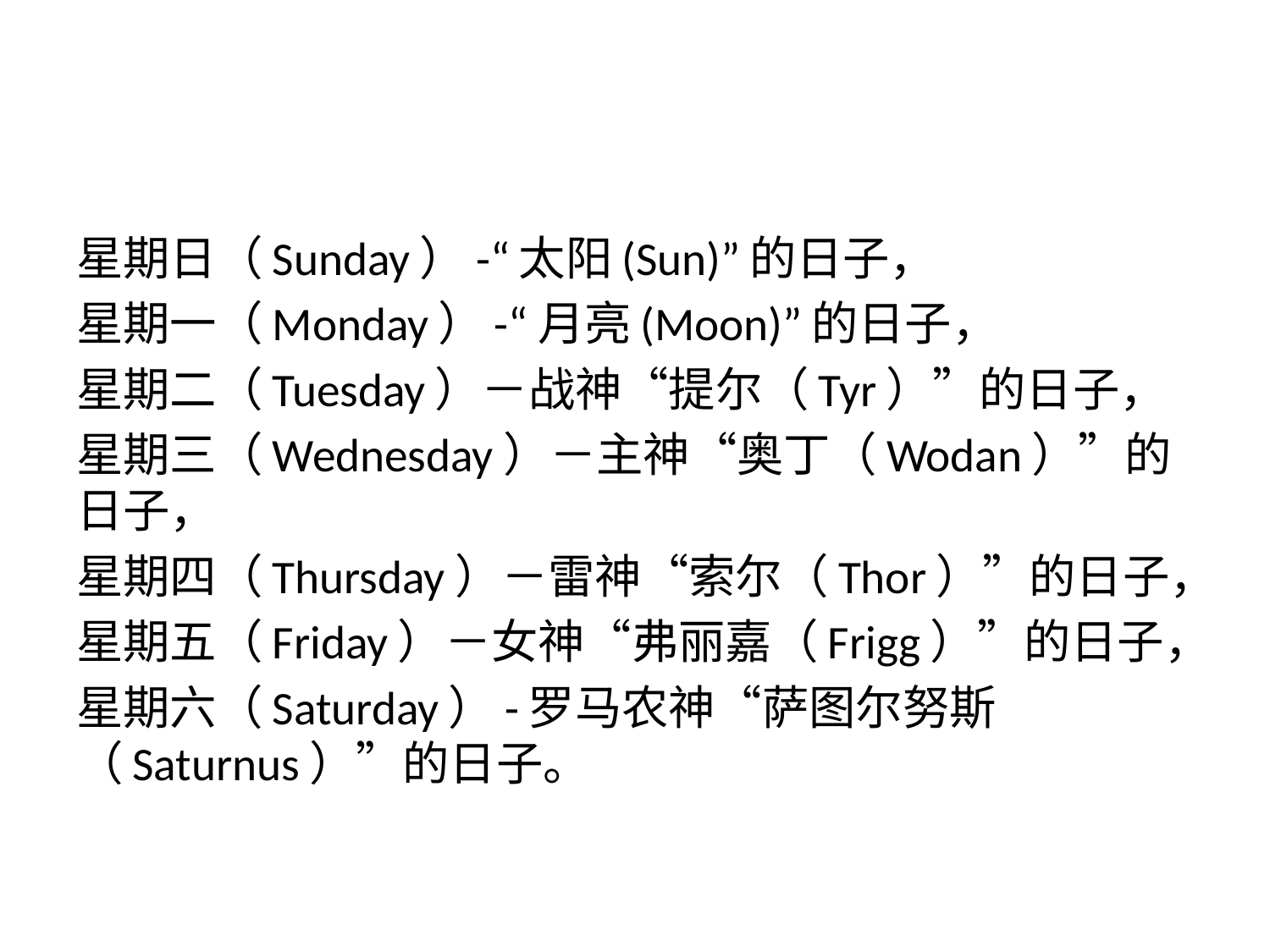

#
星期日（Sunday）-“太阳(Sun)”的日子，
星期一（Monday）-“月亮(Moon)”的日子，
星期二（Tuesday）－战神“提尔（Tyr）”的日子，
星期三（Wednesday）－主神“奥丁（Wodan）”的日子，
星期四（Thursday）－雷神“索尔（Thor）”的日子，
星期五（Friday）－女神“弗丽嘉（Frigg）”的日子，
星期六（Saturday）-罗马农神“萨图尔努斯（Saturnus）”的日子。